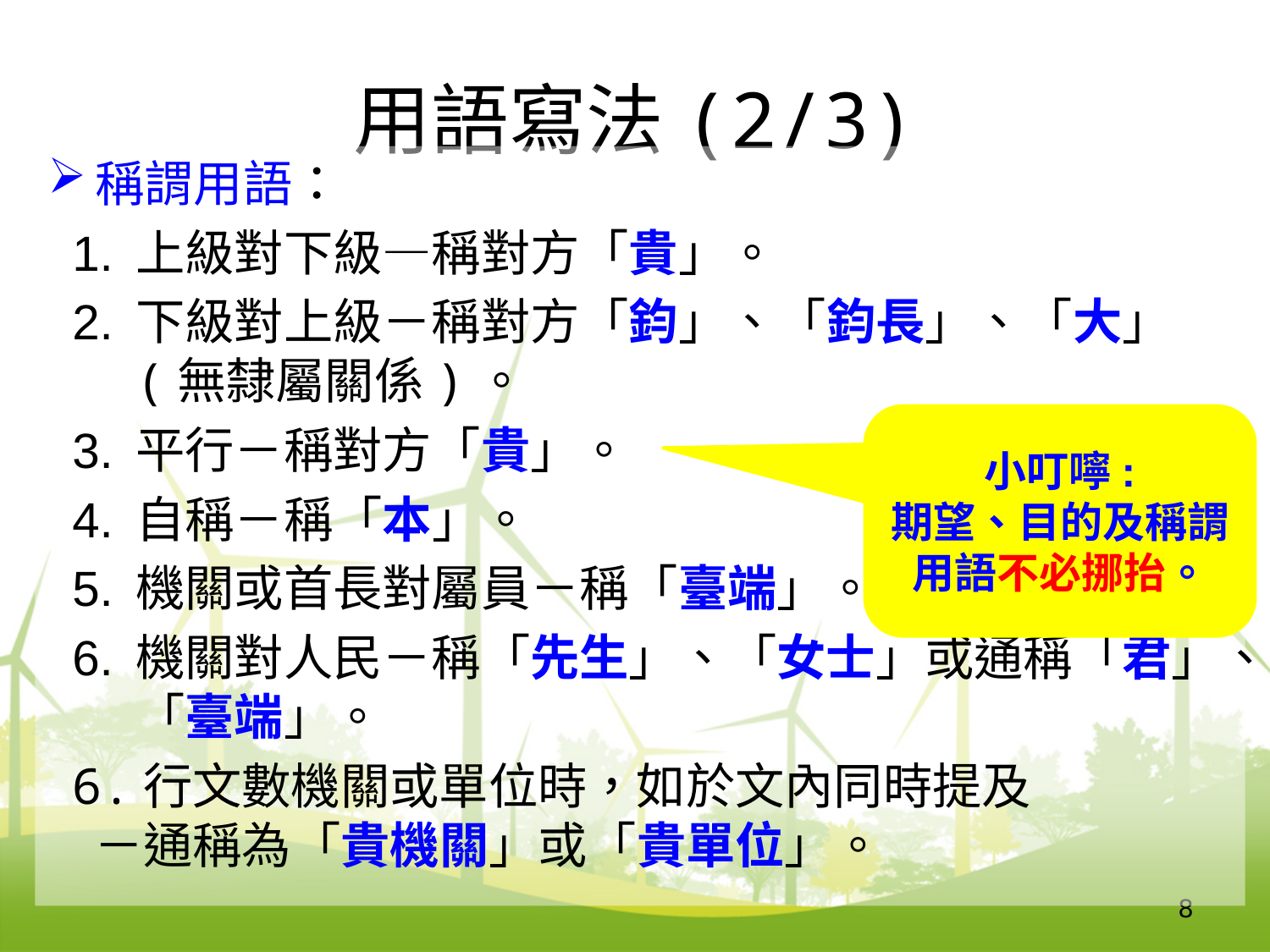

# 用語寫法(2/3)
稱謂用語：
上級對下級—稱對方「貴」。
下級對上級－稱對方「鈞」、「鈞長」、「大」(無隸屬關係)。
平行－稱對方「貴」。
自稱－稱「本」。
機關或首長對屬員－稱「臺端」。
機關對人民－稱「先生」、「女士」或通稱「君」、「臺端」。
6.行文數機關或單位時，如於文內同時提及
  －通稱為「貴機關」或「貴單位」。
小叮嚀:
期望、目的及稱謂用語不必挪抬。
8